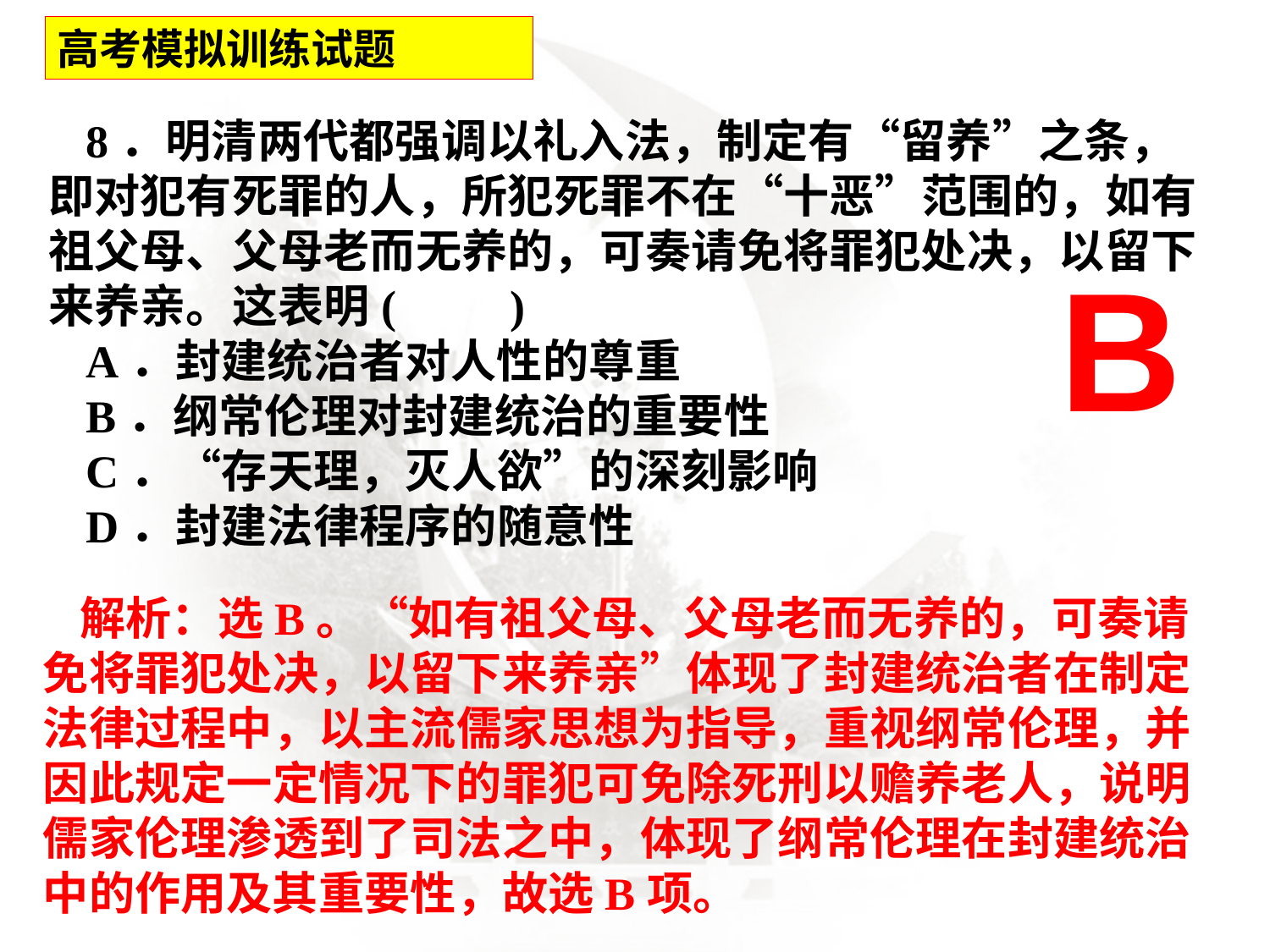

高考模拟训练试题
8．明清两代都强调以礼入法，制定有“留养”之条，即对犯有死罪的人，所犯死罪不在“十恶”范围的，如有祖父母、父母老而无养的，可奏请免将罪犯处决，以留下来养亲。这表明(　　)
A．封建统治者对人性的尊重
B．纲常伦理对封建统治的重要性
C．“存天理，灭人欲”的深刻影响
D．封建法律程序的随意性
B
解析：选B。“如有祖父母、父母老而无养的，可奏请免将罪犯处决，以留下来养亲”体现了封建统治者在制定法律过程中，以主流儒家思想为指导，重视纲常伦理，并因此规定一定情况下的罪犯可免除死刑以赡养老人，说明儒家伦理渗透到了司法之中，体现了纲常伦理在封建统治中的作用及其重要性，故选B项。